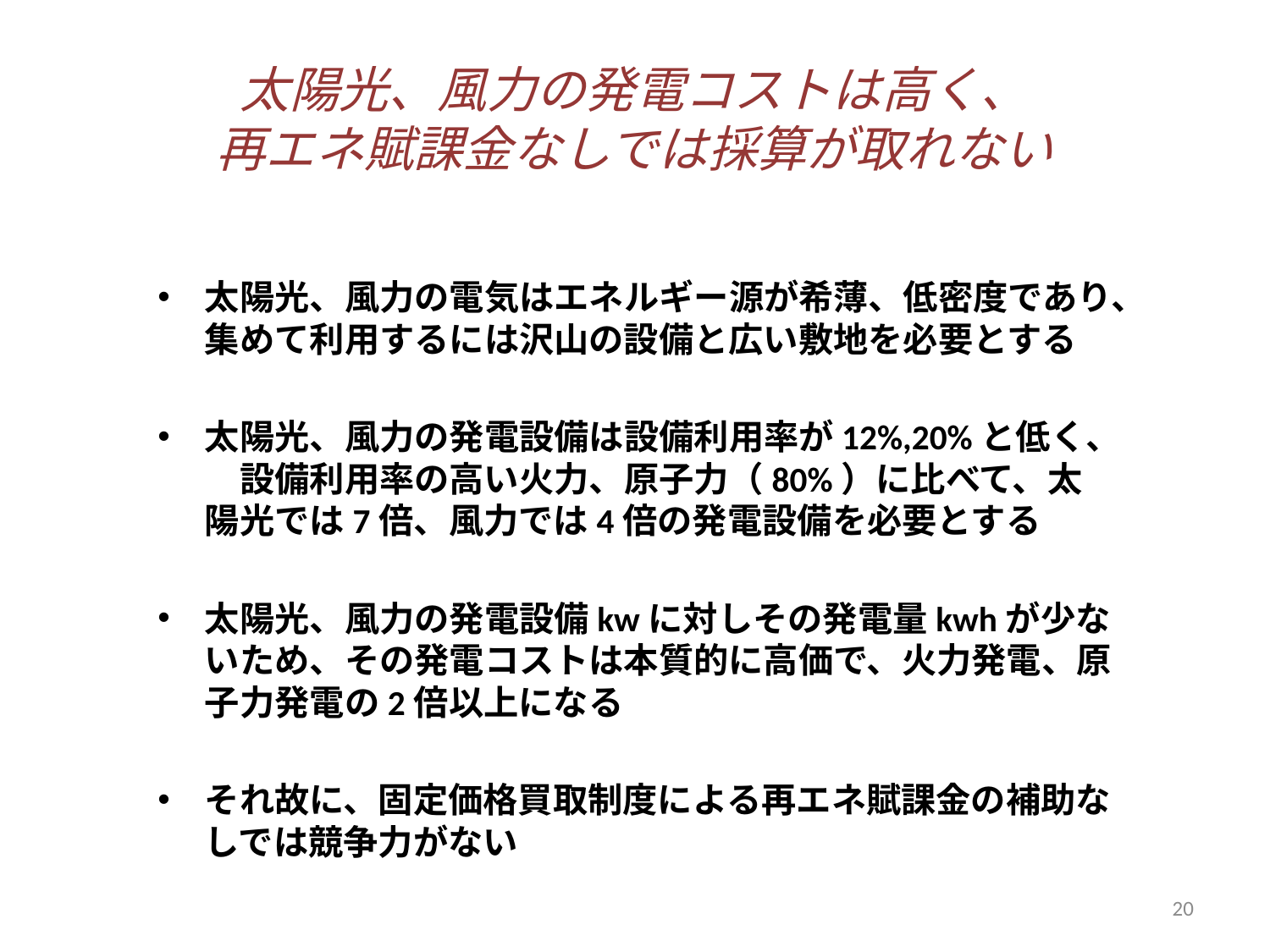

# 太陽光、風力の発電コストは高く、 再エネ賦課金なしでは採算が取れない
太陽光、風力の電気はエネルギー源が希薄、低密度であり、集めて利用するには沢山の設備と広い敷地を必要とする

太陽光、風力の発電設備は設備利用率が12%,20%と低く、　設備利用率の高い火力、原子力（80%）に比べて、太陽光では7倍、風力では4倍の発電設備を必要とする

太陽光、風力の発電設備kwに対しその発電量kwhが少ないため、その発電コストは本質的に高価で、火力発電、原子力発電の2倍以上になる

それ故に、固定価格買取制度による再エネ賦課金の補助なしでは競争力がない

20